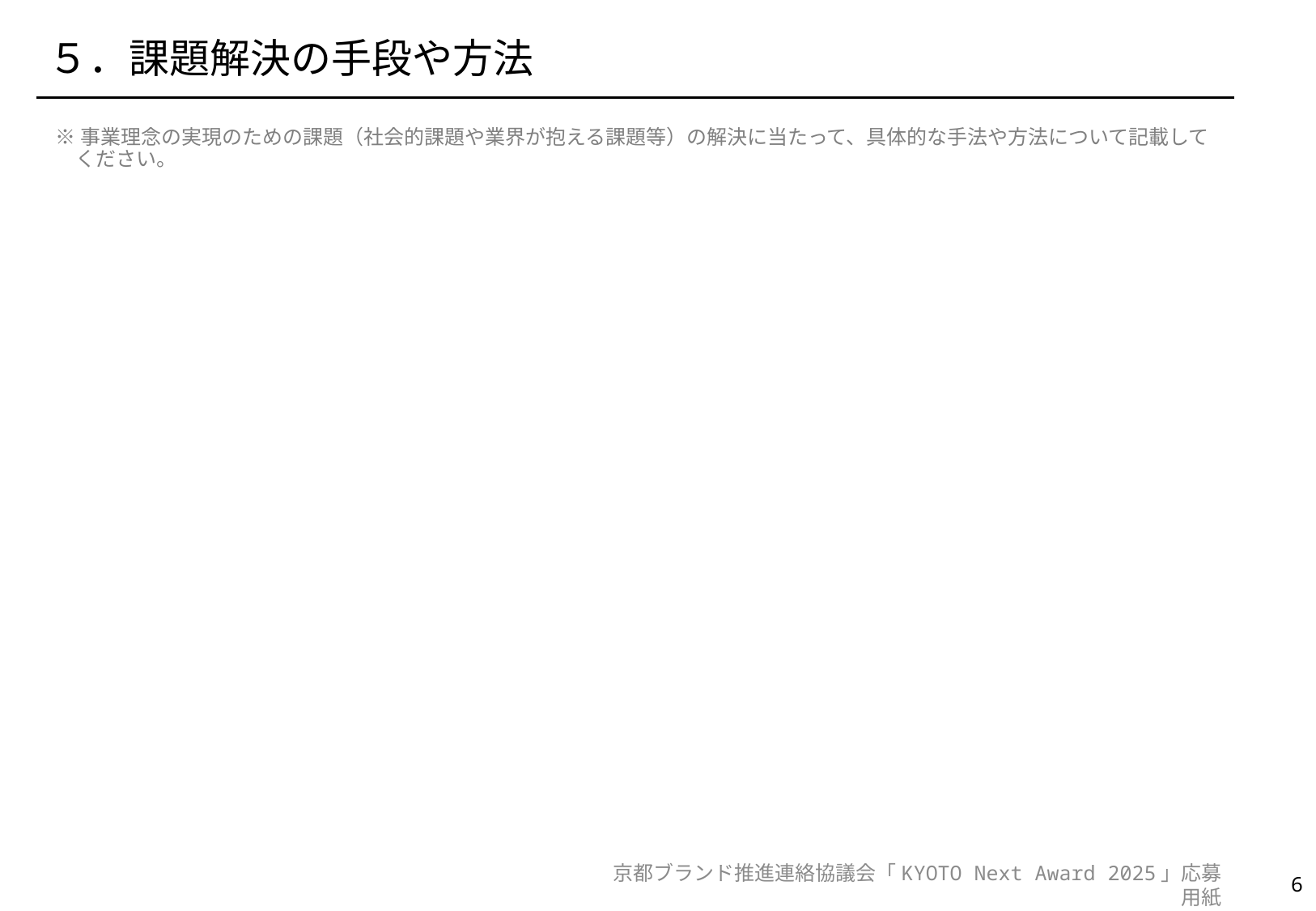

# ５．課題解決の手段や方法
※事業理念の実現のための課題（社会的課題や業界が抱える課題等）の解決に当たって、具体的な手法や方法について記載して
　ください。
6
京都ブランド推進連絡協議会「KYOTO Next Award 2025」応募用紙